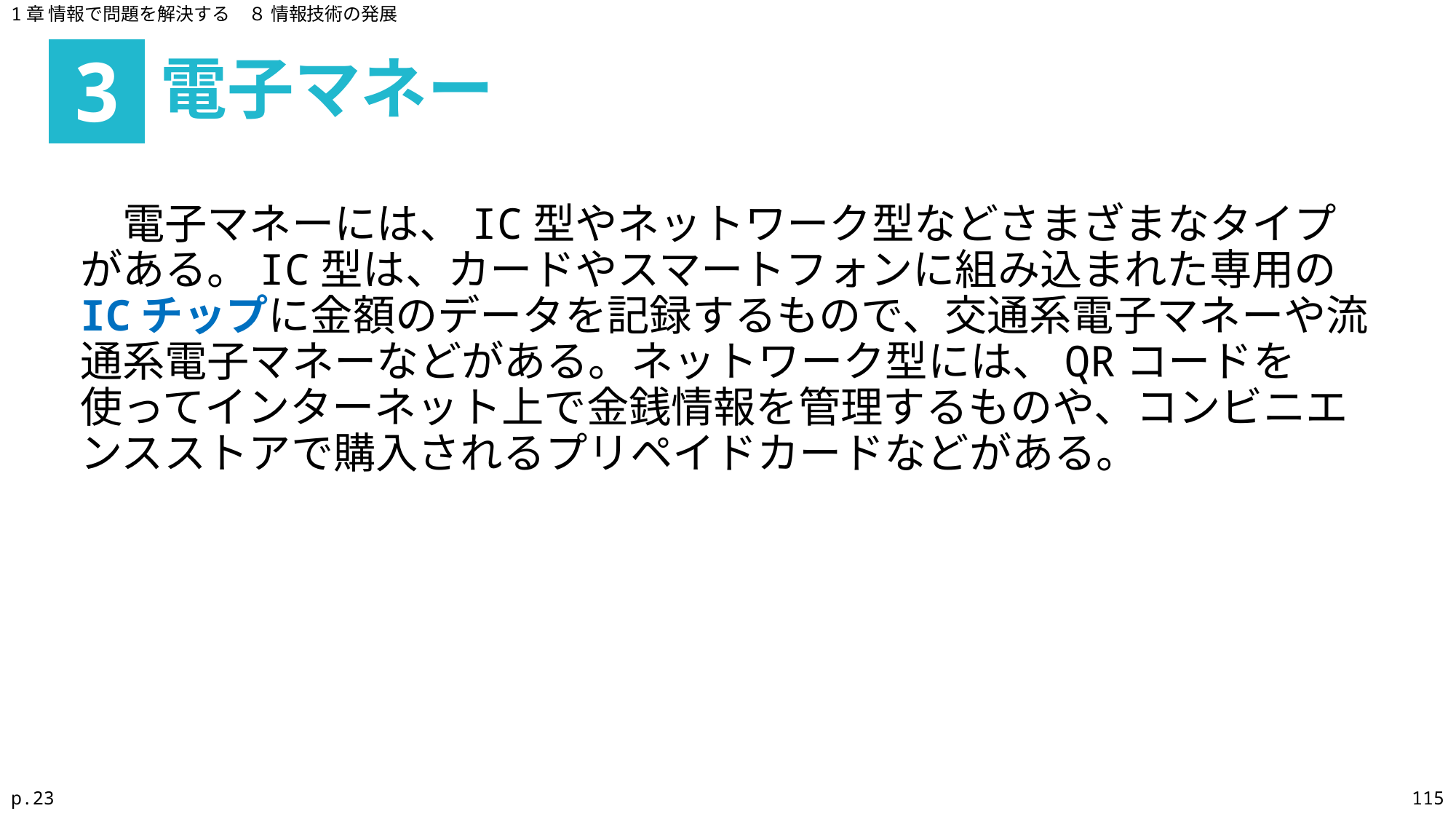

1章 情報で問題を解決する　８ 情報技術の発展
電子マネー
3
　電子マネーには、IC型やネットワーク型などさまざまなタイプがある。IC型は、カードやスマートフォンに組み込まれた専用のICチップに金額のデータを記録するもので、交通系電子マネーや流通系電子マネーなどがある。ネットワーク型には、QRコードを使ってインターネット上で金銭情報を管理するものや、コンビニエンスストアで購入されるプリペイドカードなどがある。
p.23
115